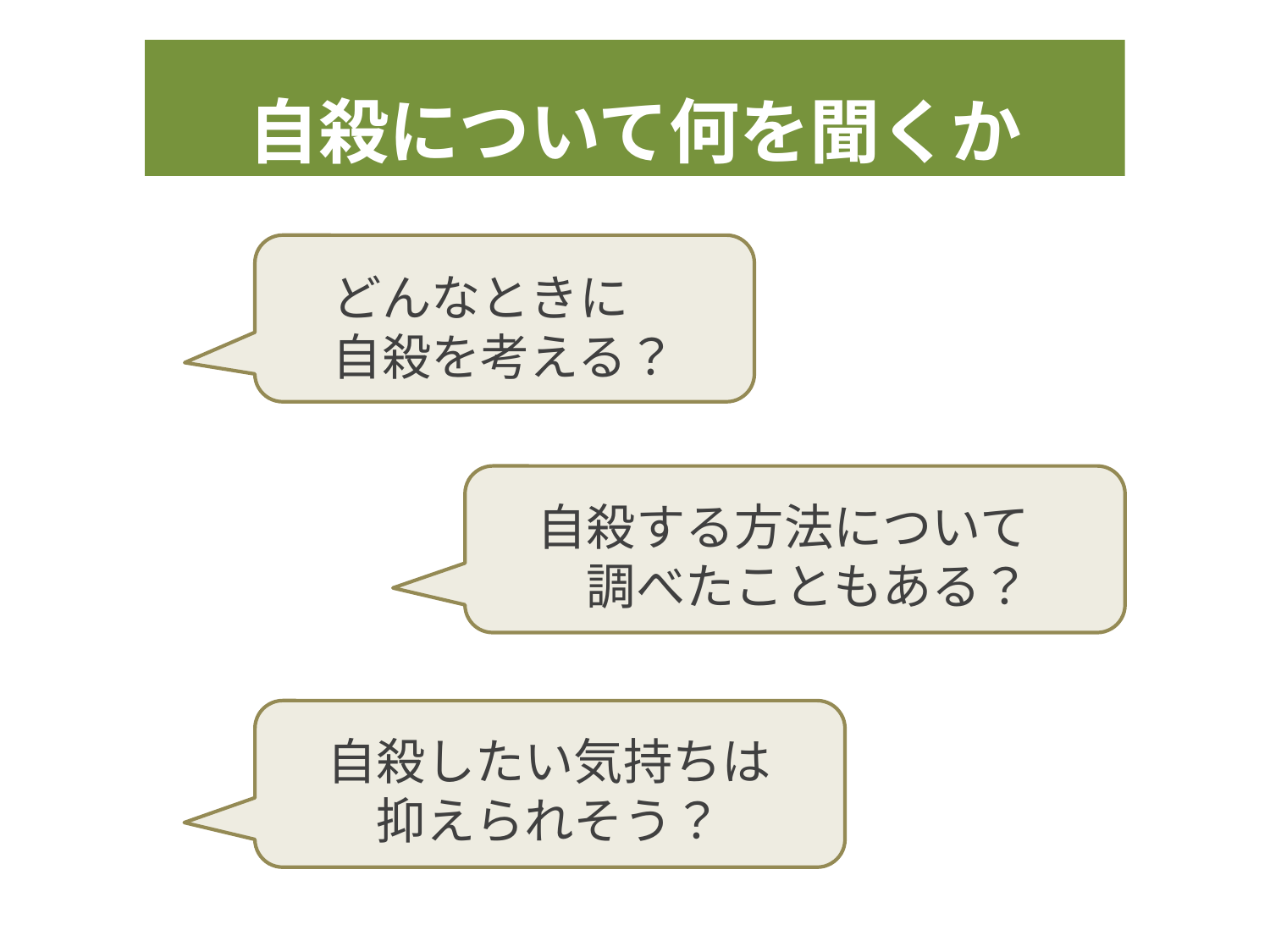

自殺について何を聞くか

どんなときに
自殺を考える？

自殺する方法について
　調べたこともある？

自殺したい気持ちは
　抑えられそう？